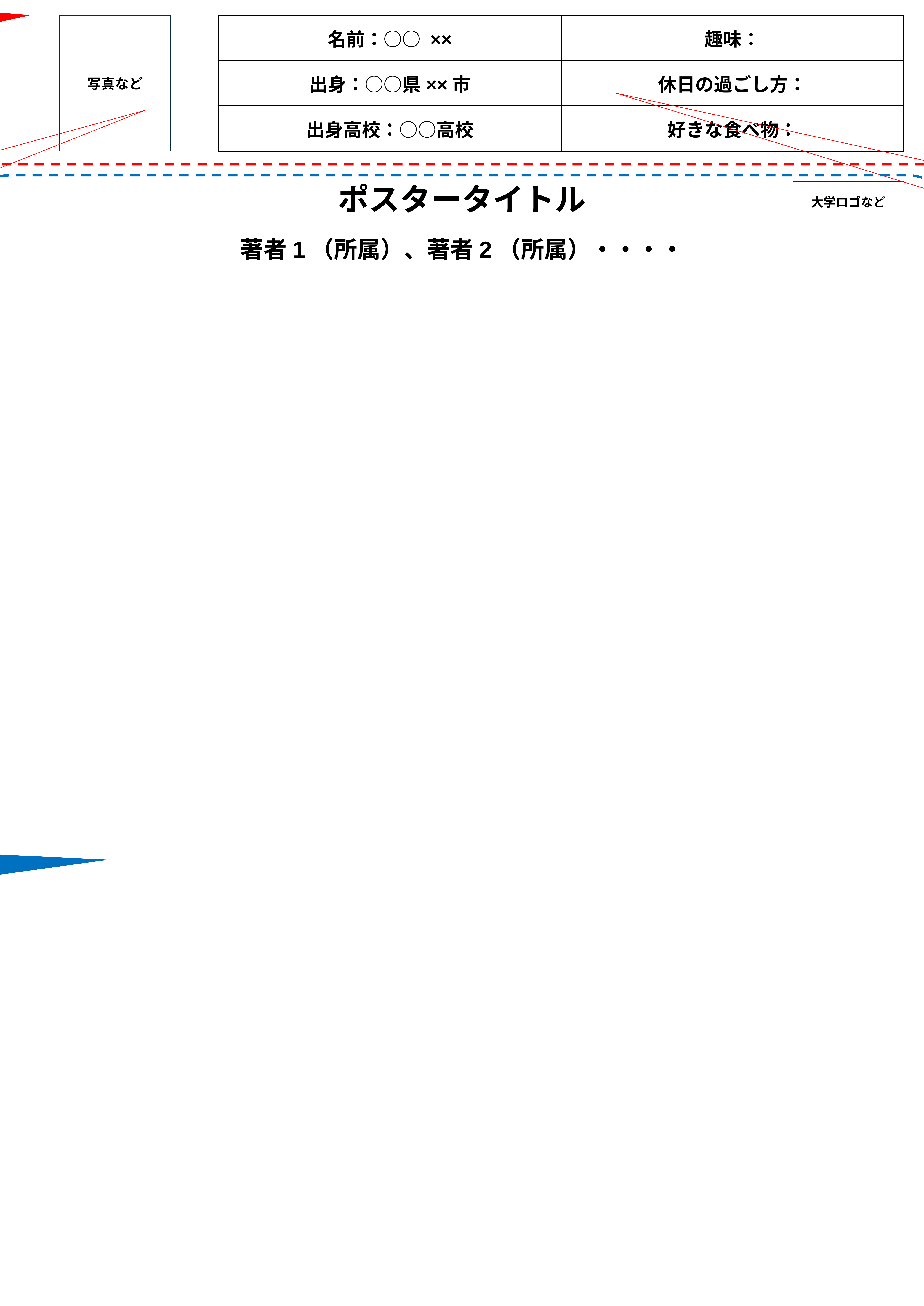

自己紹介欄です
プレゼンを聞きに来てくれた方とのコミュニケーションツールとしてお使いください

写真など
| 名前：○○ ×× | 趣味： |
| --- | --- |
| 出身：○○県××市 | 休日の過ごし方： |
| 出身高校：○○高校 | 好きな食べ物： |
項目は自分の好みで変更いただいてOKです。

ポスタータイトル
大学ロゴなど
著者1（所属）、著者2（所属）・・・・
自分の人となりが分かるような写真が好ましいです。
なお、写真は必須ではありません。
ポスター発表の本体部分です
文字の大きさなど含め、自由にレイアウトください